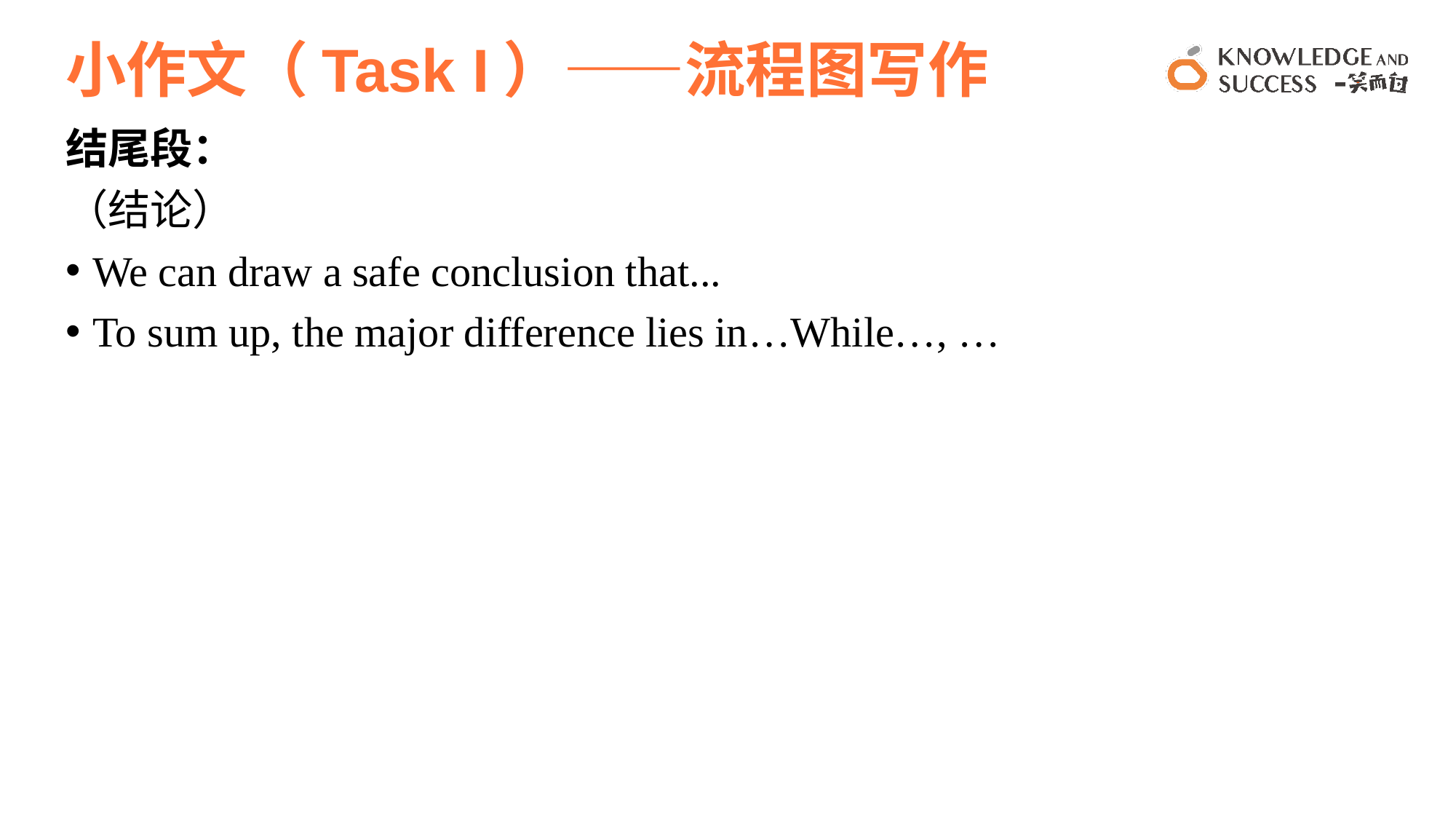

# 小作文（Task I）——流程图写作
结尾段：
（结论）
We can draw a safe conclusion that...
To sum up, the major difference lies in…While…, …

33